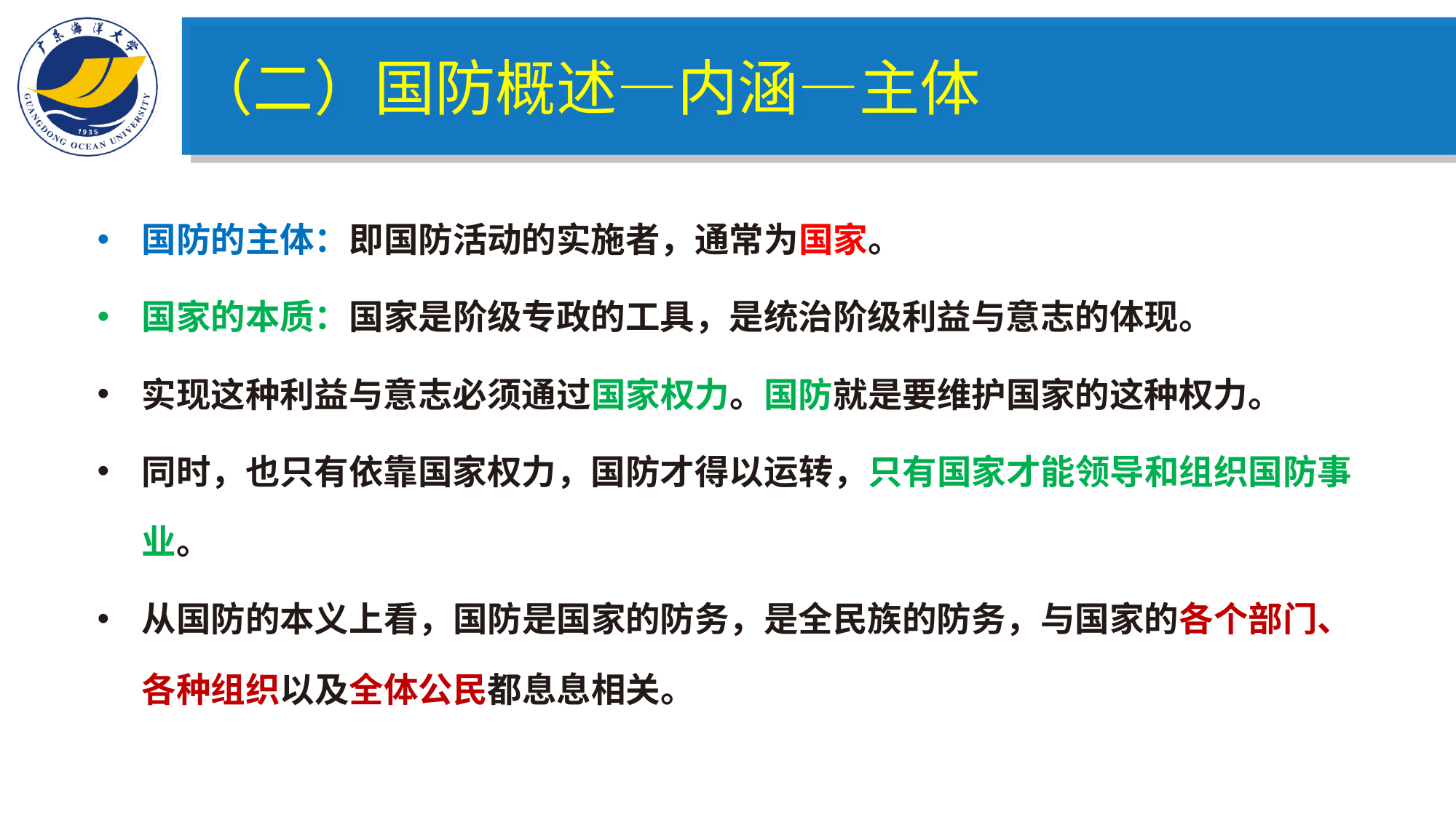

（二）国防概述—内涵—主体
国防的主体：即国防活动的实施者，通常为国家。
国家的本质：国家是阶级专政的工具，是统治阶级利益与意志的体现。
实现这种利益与意志必须通过国家权力。国防就是要维护国家的这种权力。
同时，也只有依靠国家权力，国防才得以运转，只有国家才能领导和组织国防事业。
从国防的本义上看，国防是国家的防务，是全民族的防务，与国家的各个部门、各种组织以及全体公民都息息相关。